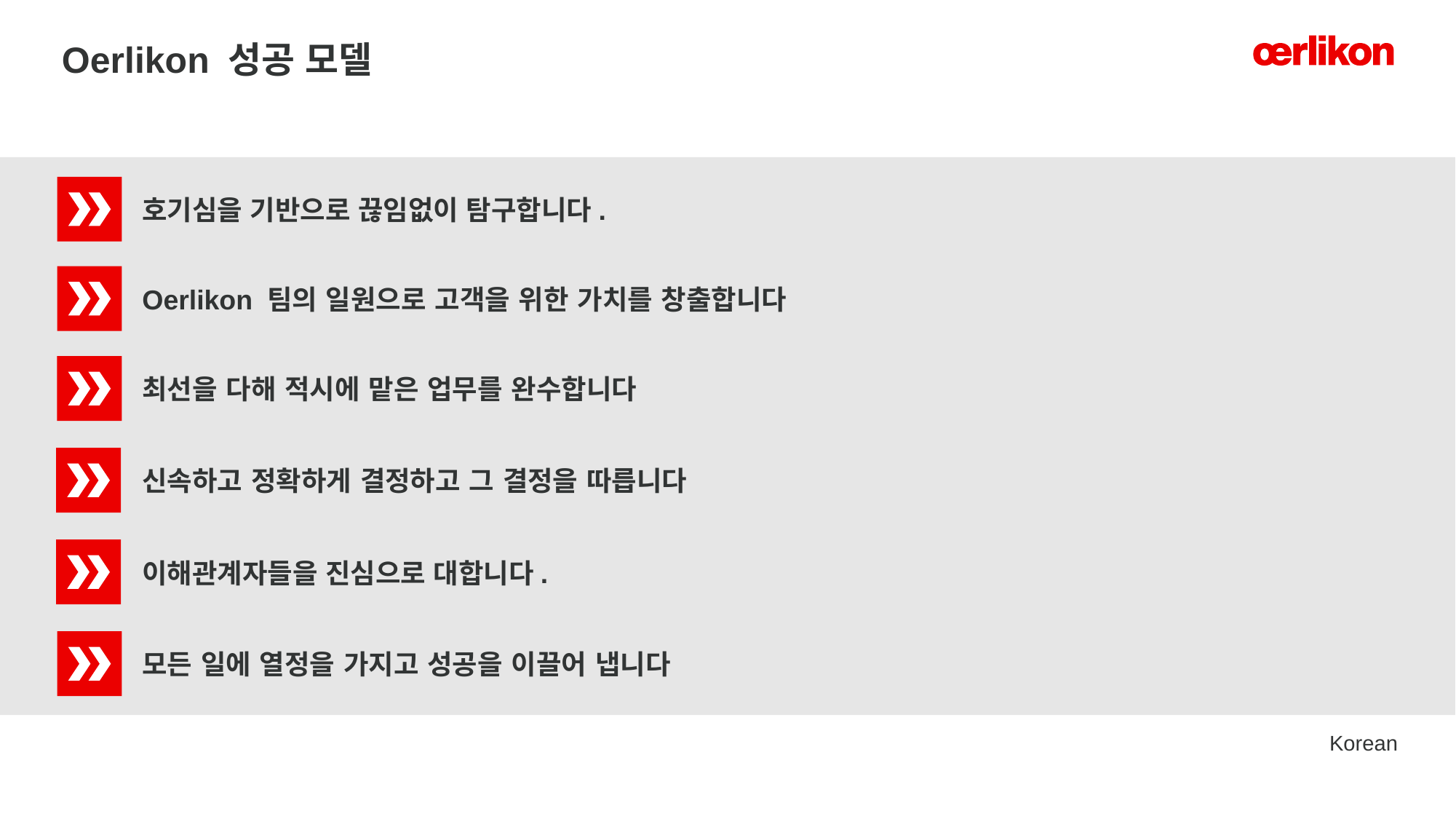

# Oerlikon 성공 모델

호기심을 기반으로 끊임없이 탐구합니다.

Oerlikon 팀의 일원으로 고객을 위한 가치를 창출합니다

최선을 다해 적시에 맡은 업무를 완수합니다

신속하고 정확하게 결정하고 그 결정을 따릅니다

이해관계자들을 진심으로 대합니다.

모든 일에 열정을 가지고 성공을 이끌어 냅니다
Korean